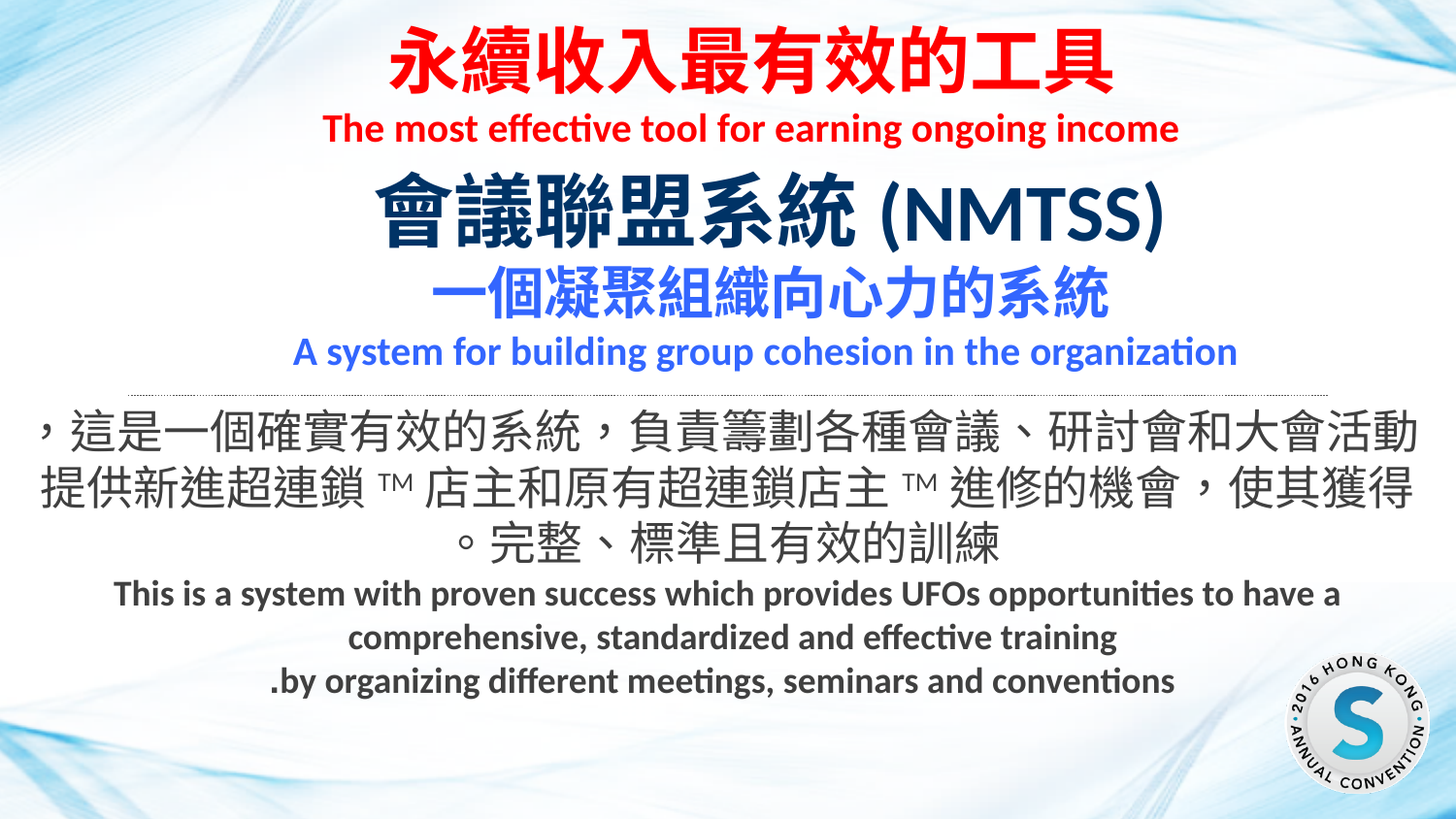

永續收入最有效的工具
The most effective tool for earning ongoing income
會議聯盟系統(NMTSS)
一個凝聚組織向心力的系統
A system for building group cohesion in the organization
這是一個確實有效的系統，負責籌劃各種會議、研討會和大會活動，
提供新進超連鎖TM店主和原有超連鎖店主TM進修的機會，使其獲得
完整、標準且有效的訓練。
This is a system with proven success which provides UFOs opportunities to have a comprehensive, standardized and effective training
 by organizing different meetings, seminars and conventions.